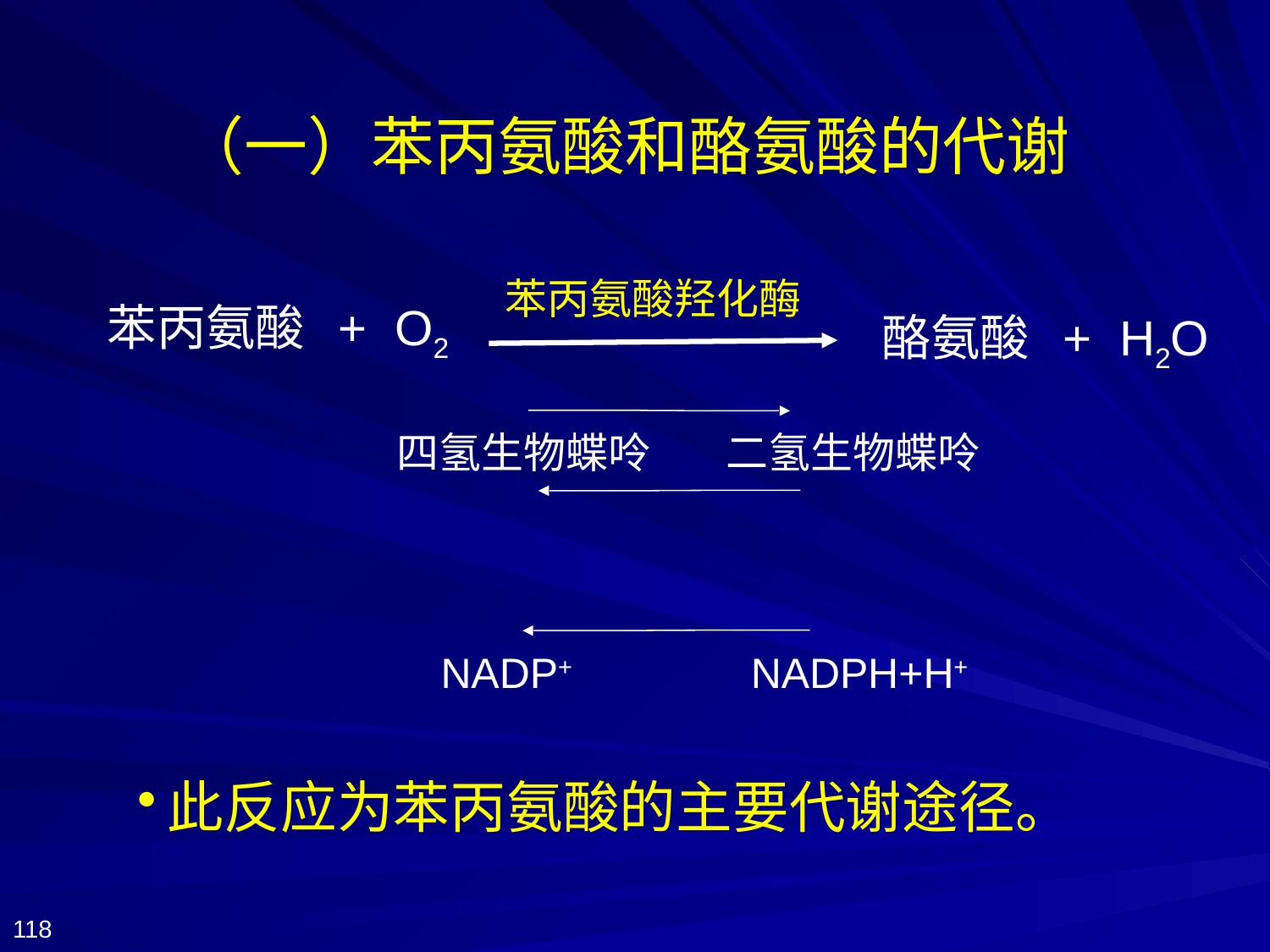

（一）苯丙氨酸和酪氨酸的代谢
苯丙氨酸羟化酶
苯丙氨酸  +  O2
酪氨酸  +  H2O

四氢生物蝶呤
二氢生物蝶呤
NADP+
NADPH+H+
此反应为苯丙氨酸的主要代谢途径。
118